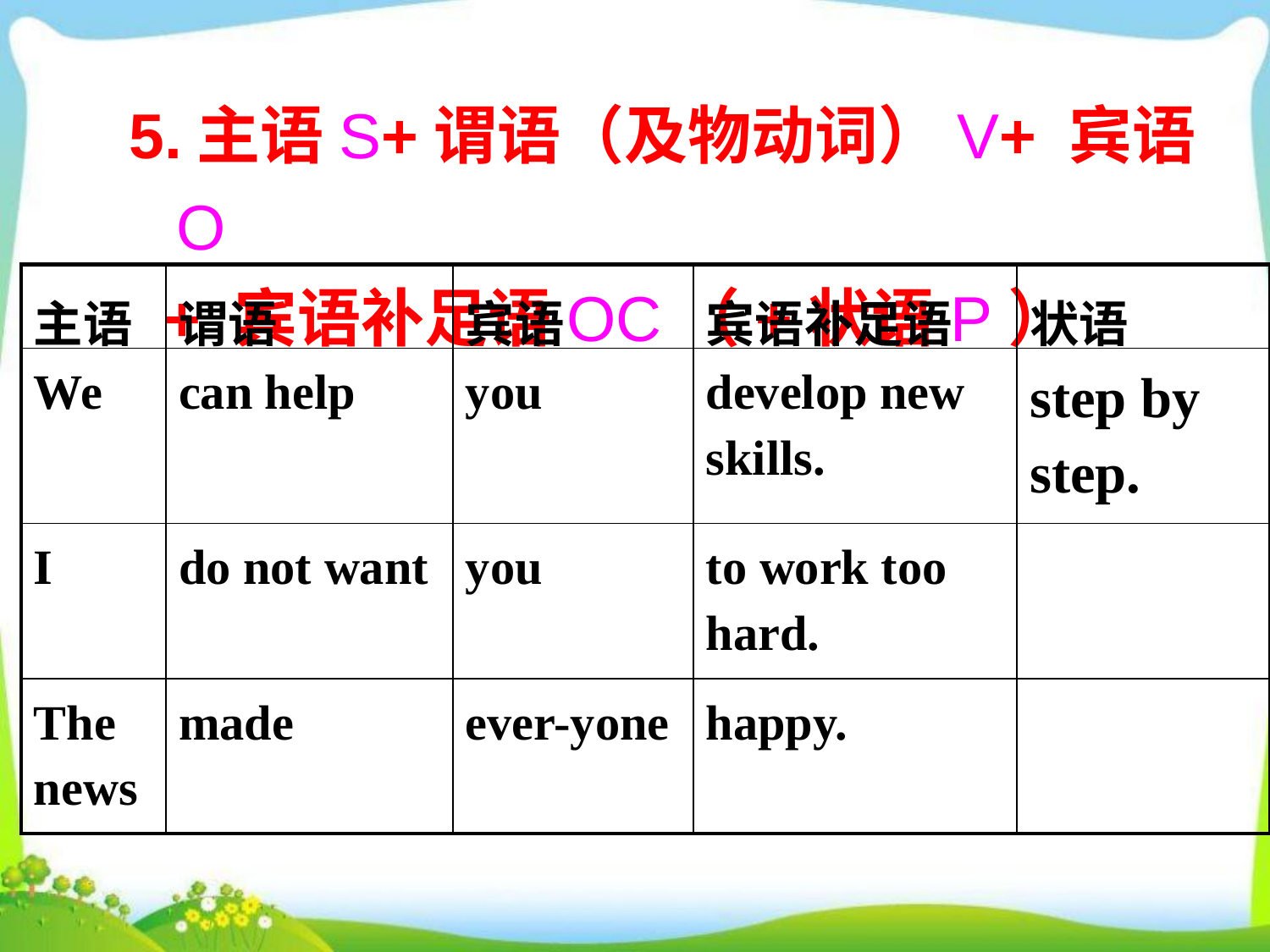

5.主语S+谓语（及物动词）V+ 宾语O
  + 宾语补足语OC（+状语P）
| 主语 | 谓语 | 宾语 | 宾语补足语 | 状语 |
| --- | --- | --- | --- | --- |
| We | can help | you | develop new skills. | step by step. |
| I | do not want | you | to work too hard. |  |
| The news | made | ever-yone | happy. |  |